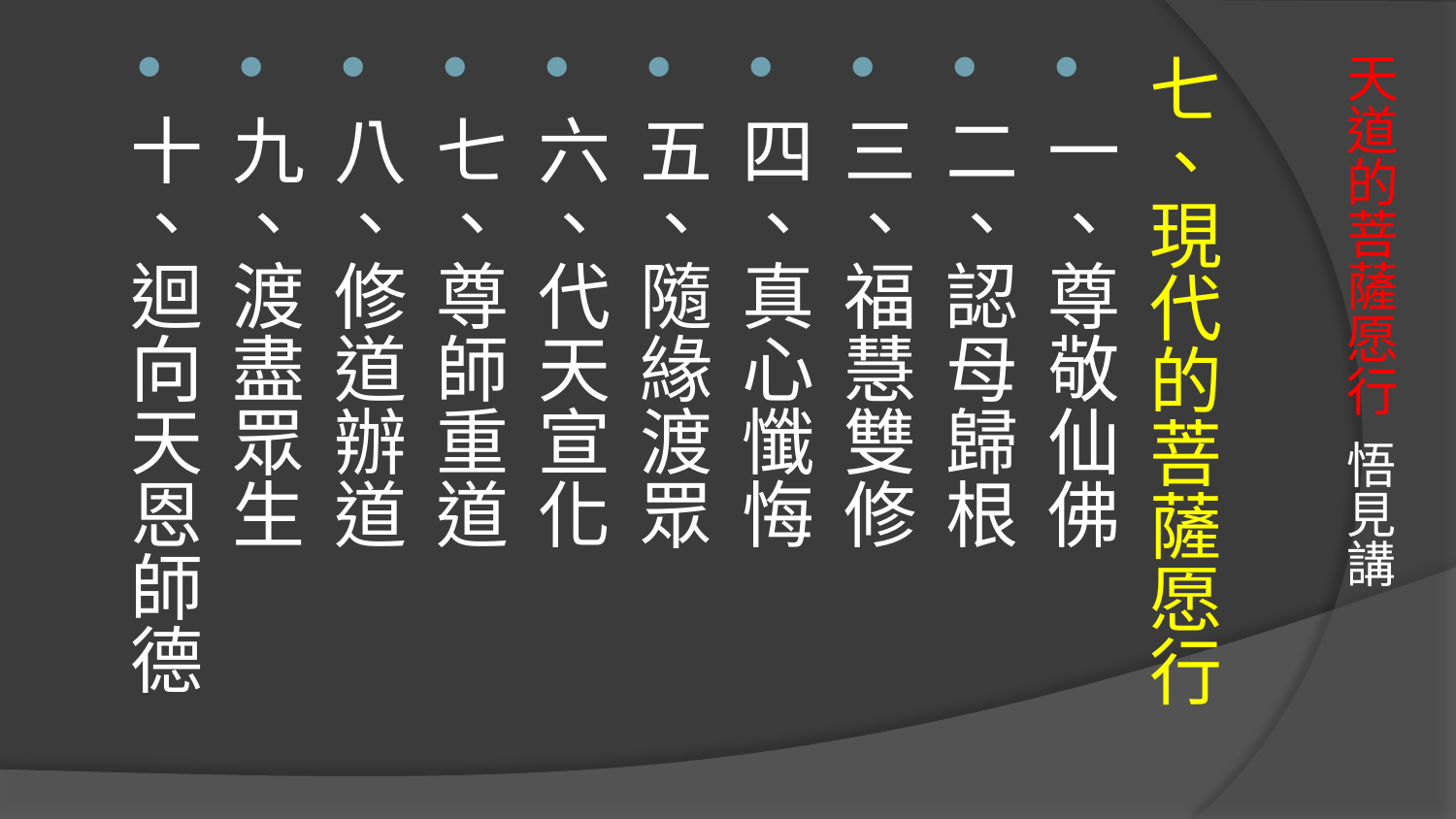

七、現代的菩薩愿行
一、尊敬仙佛
二、認母歸根
三、福慧雙修
四、真心懺悔
五、隨緣渡眾
六、代天宣化
七、尊師重道
八、修道辦道
九、渡盡眾生
十、迴向天恩師德

# 天道的菩薩愿行  悟見講